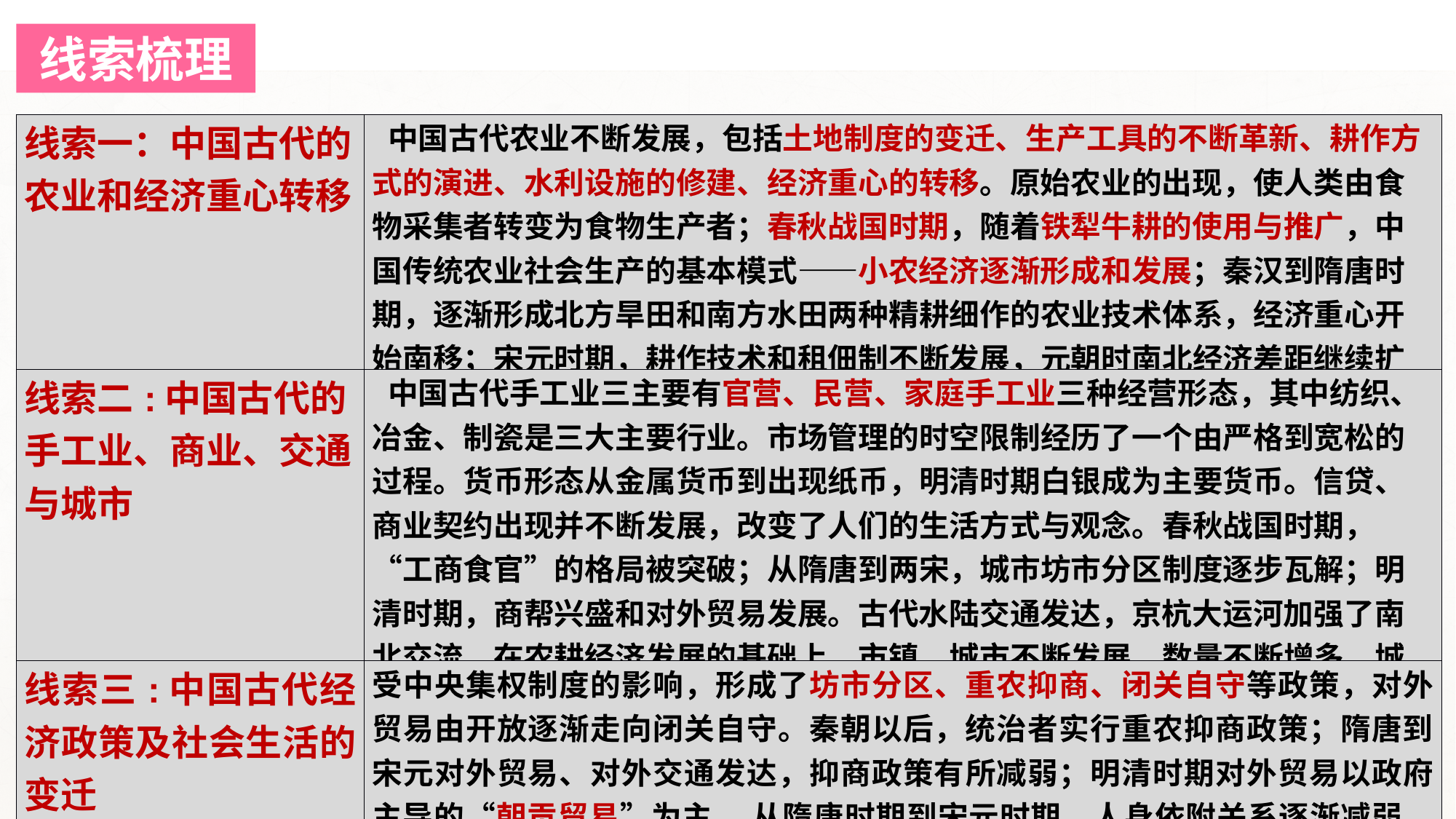

线索梳理
| 线索一：中国古代的农业和经济重心转移 | 中国古代农业不断发展，包括土地制度的变迁、生产工具的不断革新、耕作方式的演进、水利设施的修建、经济重心的转移。原始农业的出现，使人类由食物采集者转变为食物生产者；春秋战国时期，随着铁犁牛耕的使用与推广，中国传统农业社会生产的基本模式——小农经济逐渐形成和发展；秦汉到隋唐时期，逐渐形成北方旱田和南方水田两种精耕细作的农业技术体系，经济重心开始南移；宋元时期，耕作技术和租佃制不断发展，元朝时南北经济差距继续扩大；明清时期，外来物种传入丰富了人们的食物种类，改变了人们的饮食习惯。 |
| --- | --- |
| 线索二:中国古代的手工业、商业、交通与城市 | 中国古代手工业三主要有官营、民营、家庭手工业三种经营形态，其中纺织、冶金、制瓷是三大主要行业。市场管理的时空限制经历了一个由严格到宽松的过程。货币形态从金属货币到出现纸币，明清时期白银成为主要货币。信贷、商业契约出现并不断发展，改变了人们的生活方式与观念。春秋战国时期，“工商食官”的格局被突破；从隋唐到两宋，城市坊市分区制度逐步瓦解；明清时期，商帮兴盛和对外贸易发展。古代水陆交通发达，京杭大运河加强了南北交流。在农耕经济发展的基础上，市镇、城市不断发展，数量不断增多，城市经济职能增强。 |
| 线索三:中国古代经济政策及社会生活的变迁 | 受中央集权制度的影响，形成了坊市分区、重农抑商、闭关自守等政策，对外贸易由开放逐渐走向闭关自守。秦朝以后，统治者实行重农抑商政策；隋唐到宋元对外贸易、对外交通发达，抑商政策有所减弱；明清时期对外贸易以政府主导的“朝贡贸易”为主。 从隋唐时期到宋元时期，人身依附关系逐渐减弱，思想观念也发生了一些变化。 |